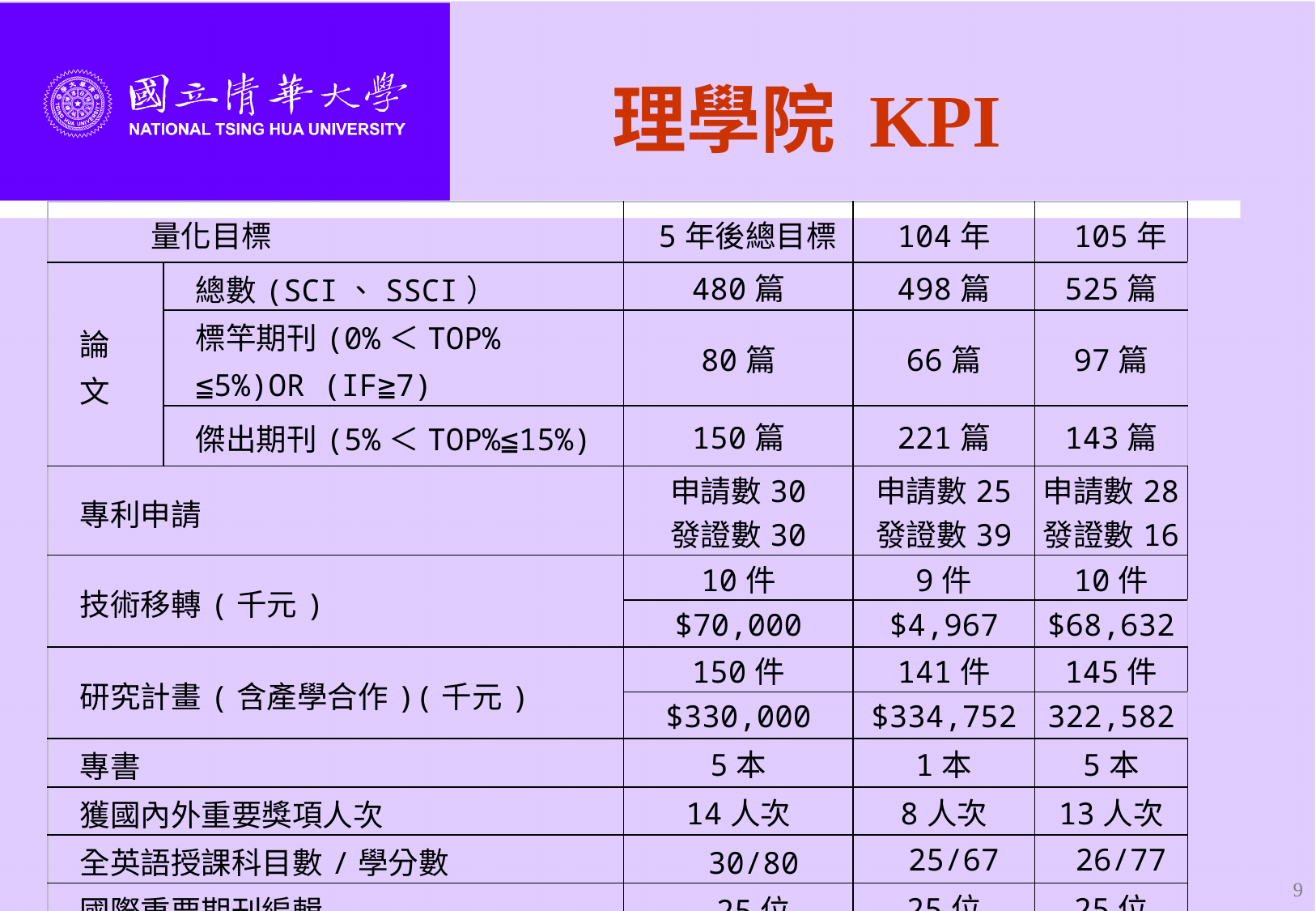

# 理學院 KPI
| 量化目標 |  | 5年後總目標 | 104年 | 105年 |
| --- | --- | --- | --- | --- |
| 論 文 | 總數(SCI、SSCI） | 480篇 | 498篇 | 525篇 |
|  | 標竿期刊(0%＜TOP% ≦5%)OR (IF≧7) | 80篇 | 66篇 | 97篇 |
|  | 傑出期刊(5%＜TOP%≦15%) | 150篇 | 221篇 | 143篇 |
| 專利申請 |  | 申請數30 發證數30 | 申請數25 發證數39 | 申請數28 發證數16 |
| 技術移轉(千元) |  | 10件 | 9件 | 10件 |
|  |  | $70,000 | $4,967 | $68,632 |
| 研究計畫(含產學合作)(千元) |  | 150件 | 141件 | 145件 |
|  |  | $330,000 | $334,752 | 322,582 |
| 專書 |  | 5本 | 1本 | 5本 |
| 獲國內外重要獎項人次 |  | 14人次 | 8人次 | 13人次 |
| 全英語授課科目數/學分數 |  | 30/80 | 25/67 | 26/77 |
| 國際重要期刊編輯 |  | 25位 | 25位 | 25位 |
9